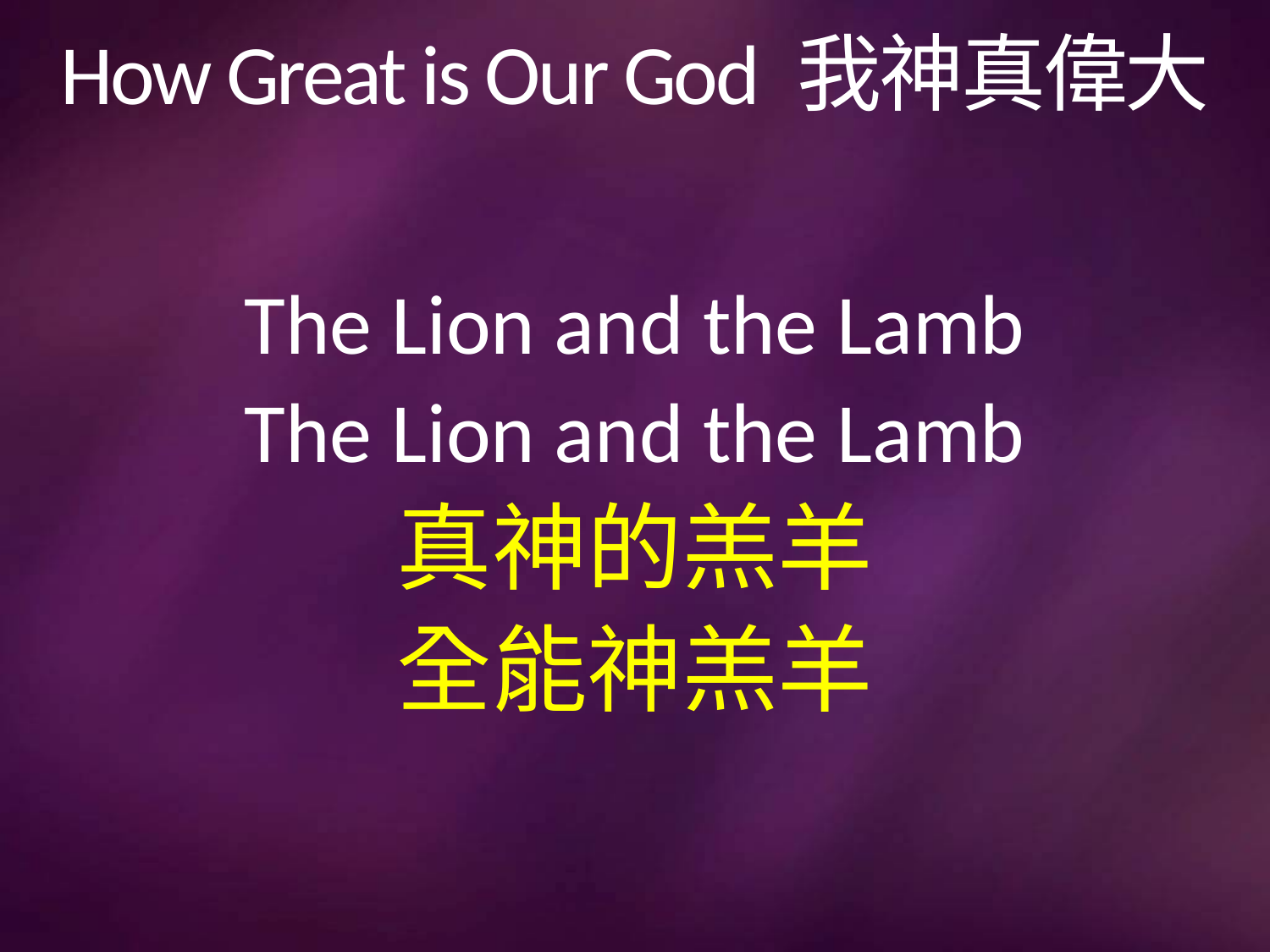

# How Great is Our God 我神真偉大
The Lion and the Lamb
The Lion and the Lamb
真神的羔羊
全能神羔羊